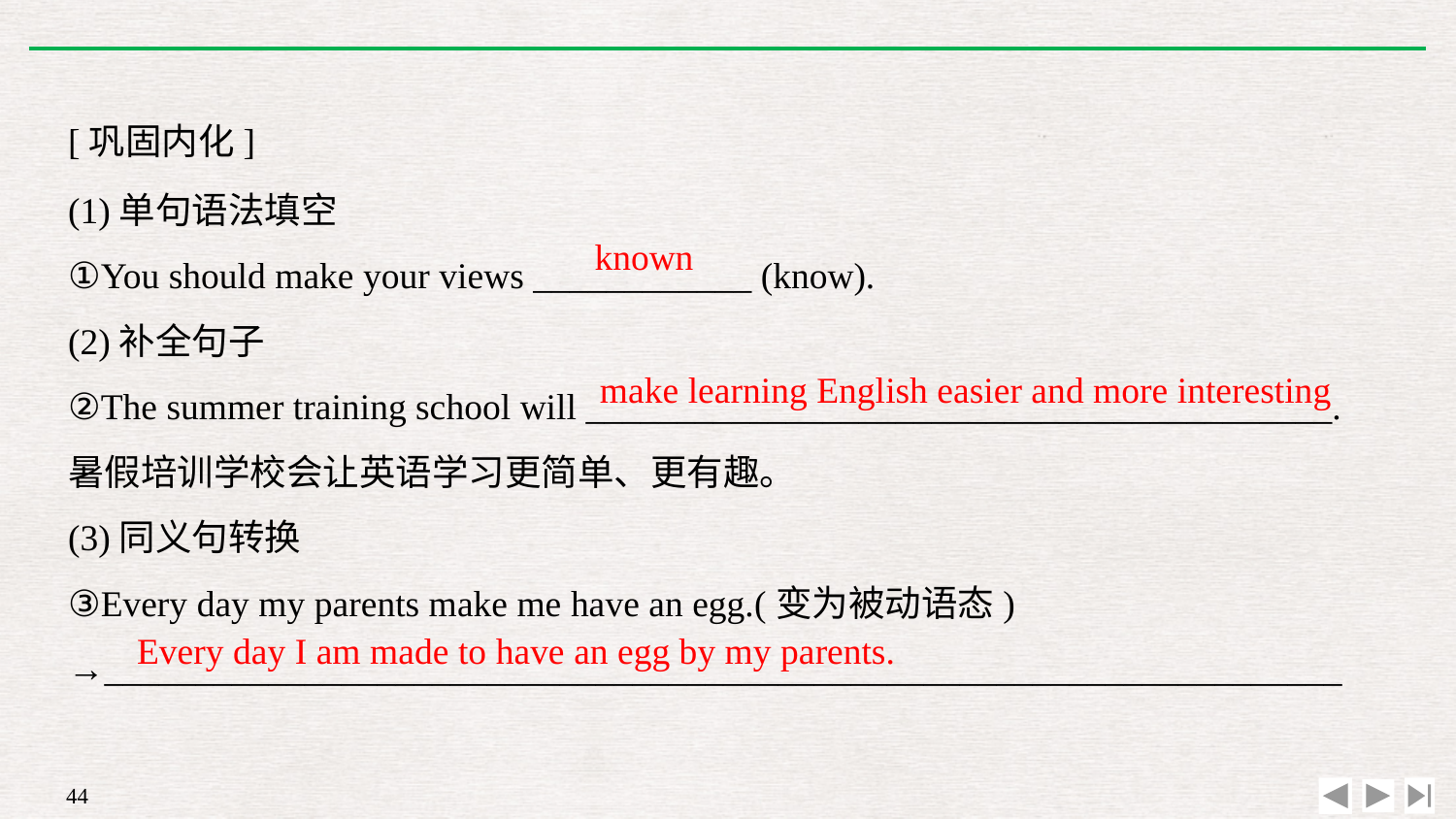

[巩固内化]
(1)单句语法填空
①You should make your views ____________ (know).
(2)补全句子
②The summer training school will _________________________________________.
暑假培训学校会让英语学习更简单、更有趣。
(3)同义句转换
③Every day my parents make me have an egg.(变为被动语态)
→____________________________________________________________________
known
make learning English easier and more interesting
Every day I am made to have an egg by my parents.